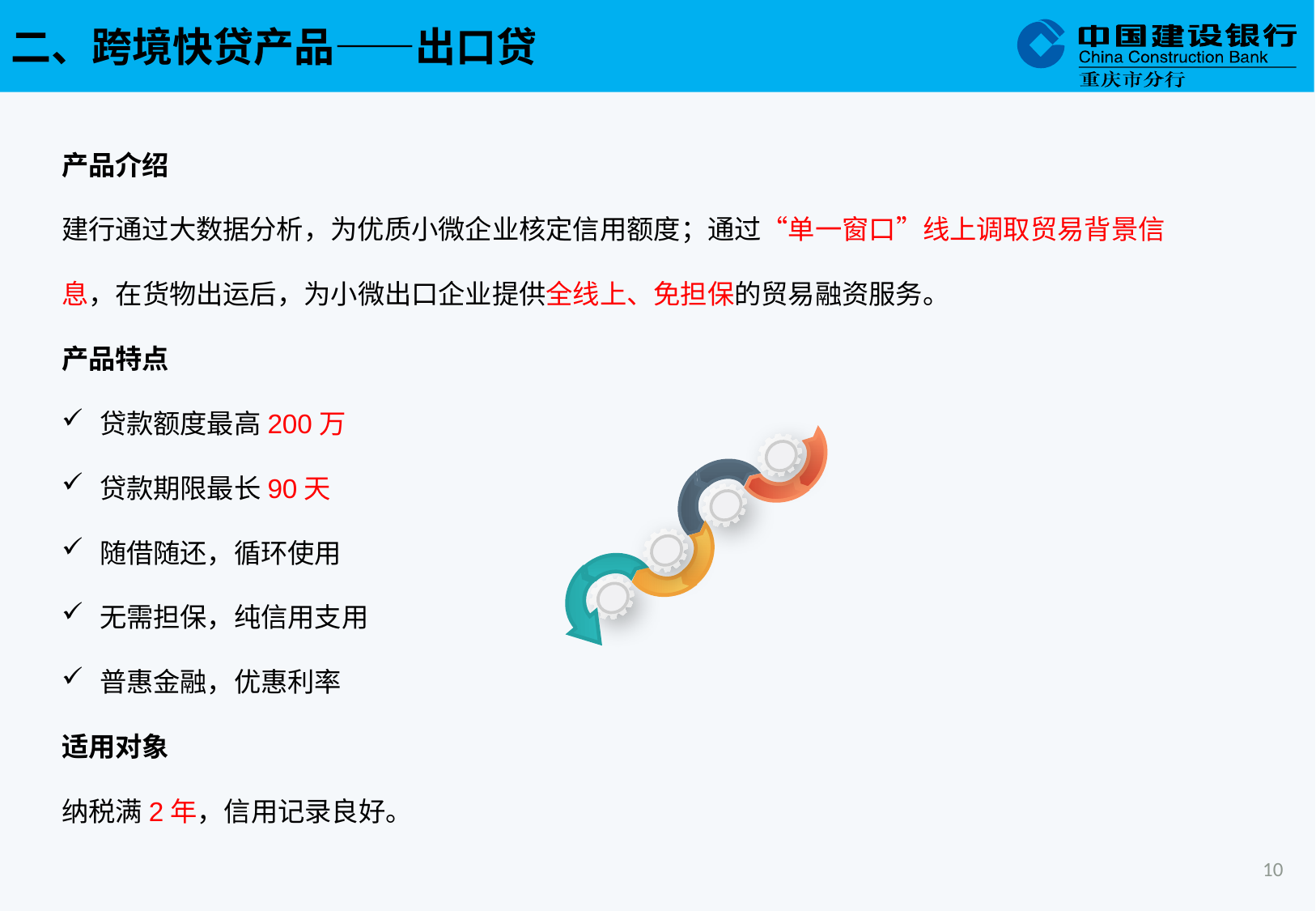

二、跨境快贷产品——出口贷

产品介绍
建行通过大数据分析，为优质小微企业核定信用额度；通过“单一窗口”线上调取贸易背景信息，在货物出运后，为小微出口企业提供全线上、免担保的贸易融资服务。
产品特点
贷款额度最高200万
贷款期限最长90天
随借随还，循环使用
无需担保，纯信用支用
普惠金融，优惠利率
适用对象
纳税满2年，信用记录良好。

10